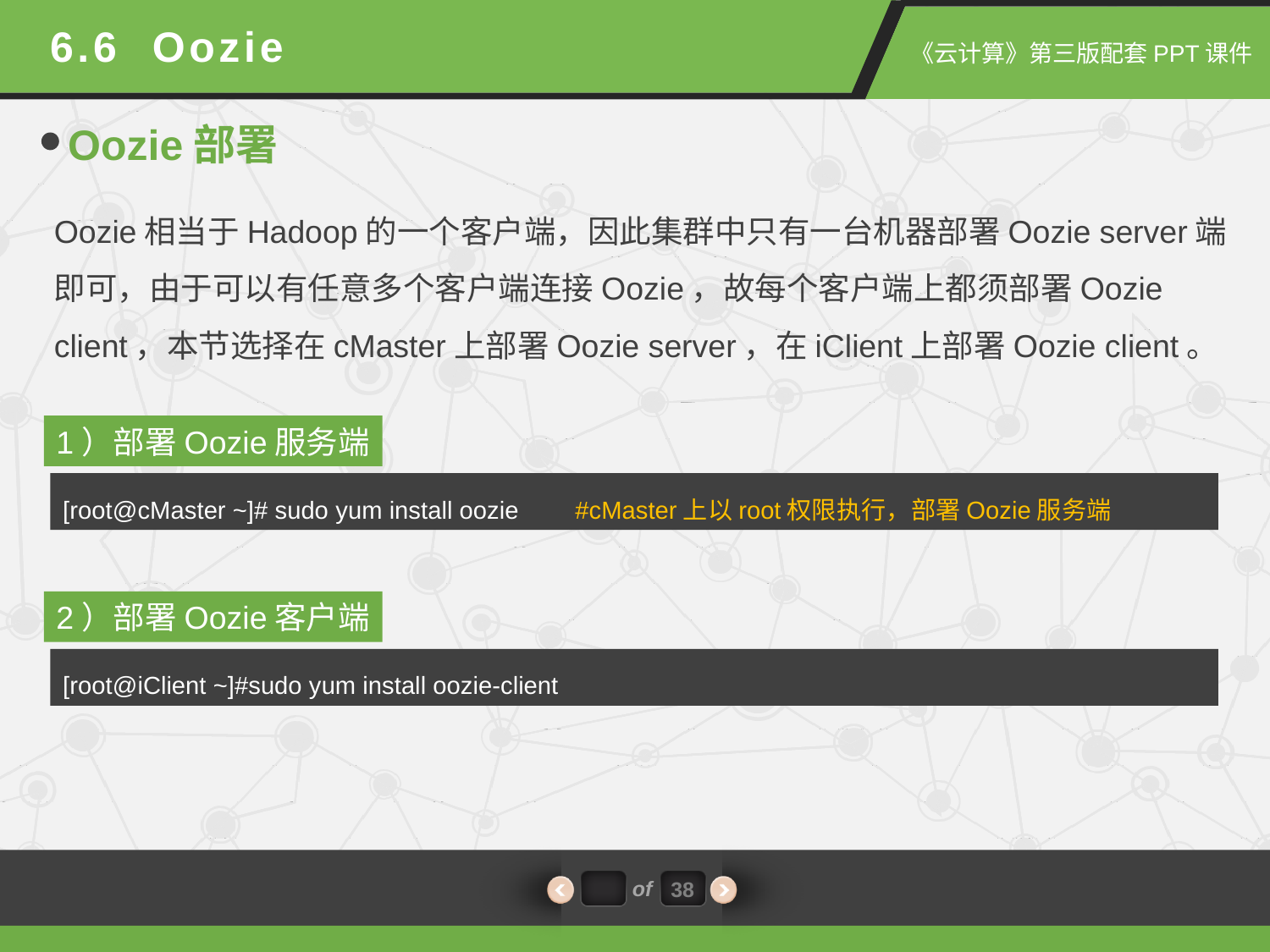

6.6  Oozie
Oozie部署

Oozie相当于Hadoop的一个客户端，因此集群中只有一台机器部署Oozie server端即可，由于可以有任意多个客户端连接Oozie，故每个客户端上都须部署Oozie client，本节选择在cMaster上部署Oozie server，在iClient上部署Oozie client。
1）部署Oozie服务端
[root@cMaster ~]# sudo yum install oozie        #cMaster上以root权限执行，部署Oozie服务端
2）部署Oozie客户端
[root@iClient ~]#sudo yum install oozie-client
24